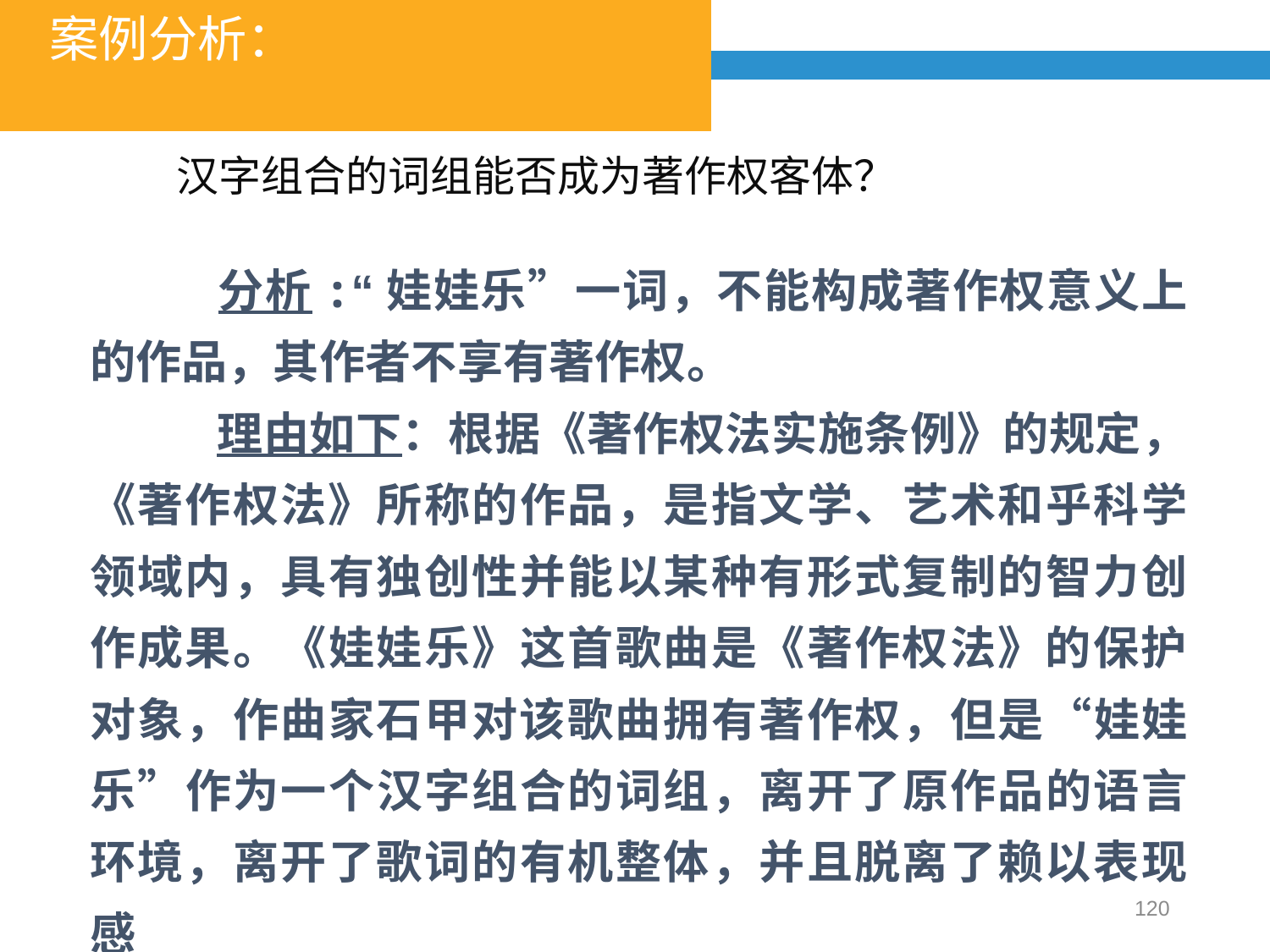

案例分析：
	汉字组合的词组能否成为著作权客体？
	分析:“娃娃乐”一词，不能构成著作权意义上的作品，其作者不享有著作权。
	理由如下：根据《著作权法实施条例》的规定，《著作权法》所称的作品，是指文学、艺术和乎科学领域内，具有独创性并能以某种有形式复制的智力创作成果。《娃娃乐》这首歌曲是《著作权法》的保护对象，作曲家石甲对该歌曲拥有著作权，但是“娃娃乐”作为一个汉字组合的词组，离开了原作品的语言环境，离开了歌词的有机整体，并且脱离了赖以表现感
120